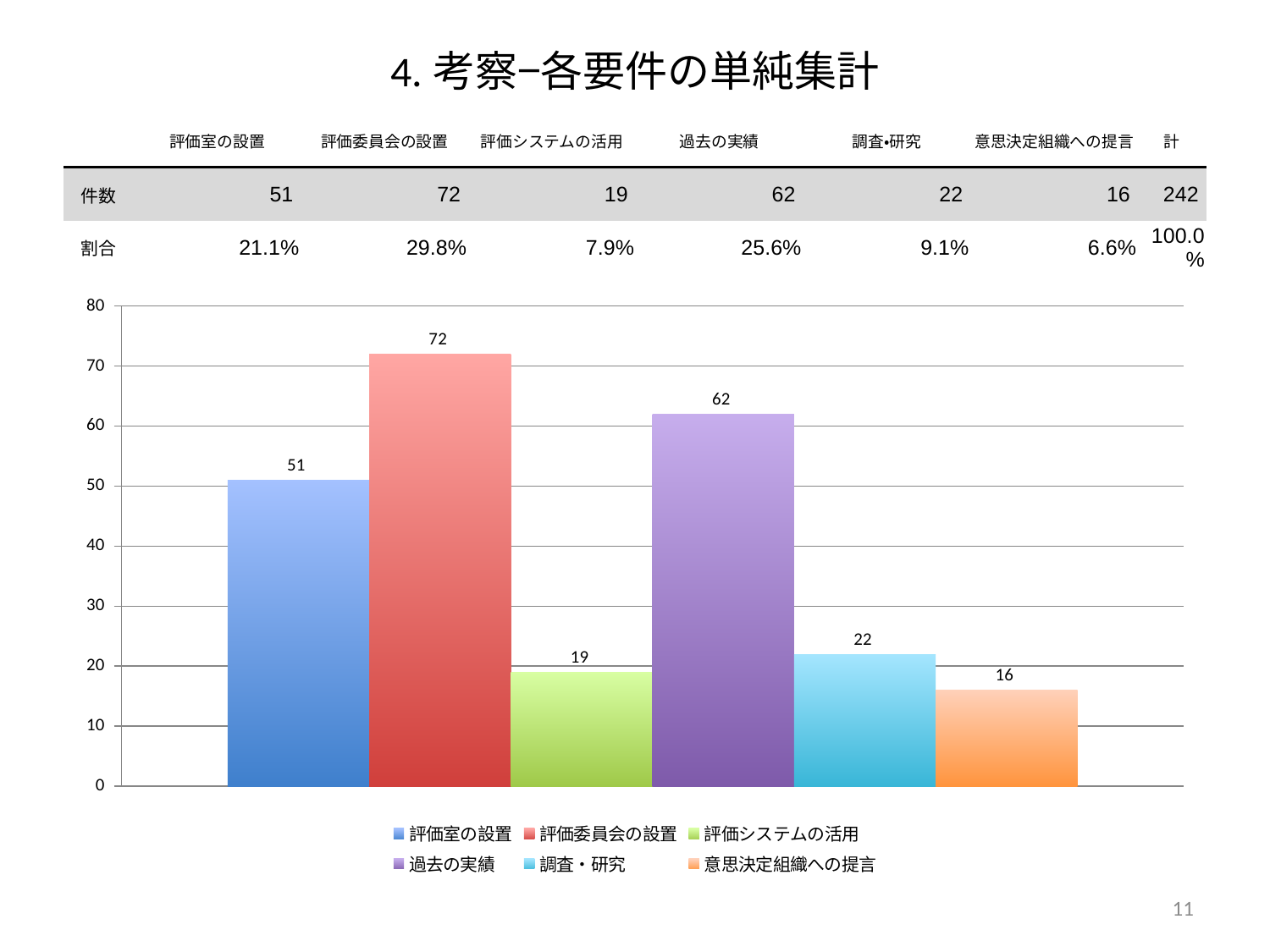

4.考察−各要件の単純集計
|  | 評価室の設置 | 評価委員会の設置 | 評価システムの活用 | 過去の実績 | 調査・研究 | 意思決定組織への提言 | 計 |
| --- | --- | --- | --- | --- | --- | --- | --- |
| 件数 | 51 | 72 | 19 | 62 | 22 | 16 | 242 |
| 割合 | 21.1% | 29.8% | 7.9% | 25.6% | 9.1% | 6.6% | 100.0% |

### Chart

| Category | 評価室の設置 | 評価委員会の設置 | 評価システムの活用 | 過去の実績 | 調査・研究 | 意思決定組織への提言 |
|---|---|---|---|---|---|---|
11